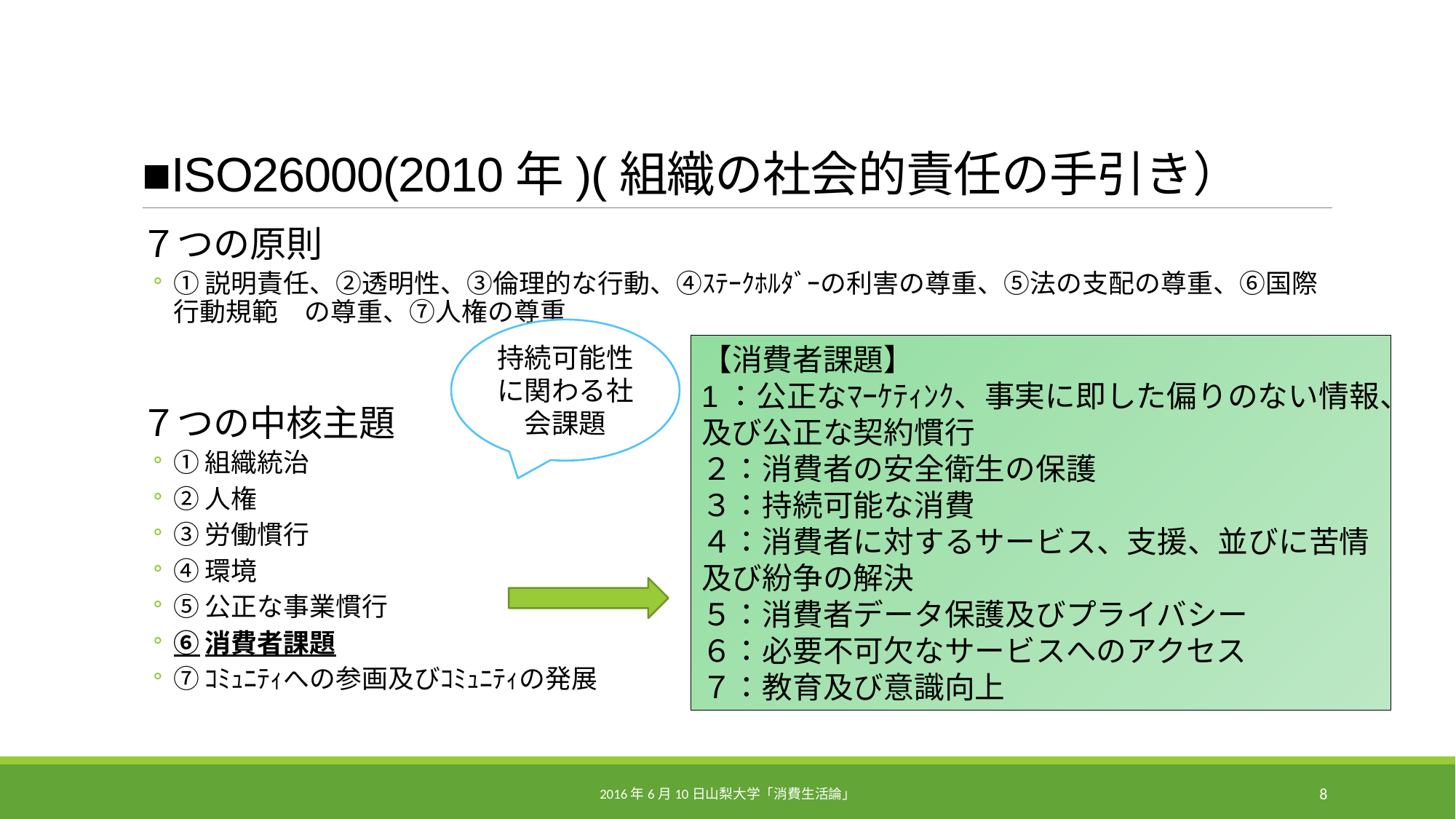

# ■ISO26000(2010年)(組織の社会的責任の手引き）
７つの原則
①説明責任、②透明性、③倫理的な行動、④ｽﾃｰｸﾎﾙﾀﾞｰの利害の尊重、⑤法の支配の尊重、⑥国際行動規範　の尊重、⑦人権の尊重

７つの中核主題
①組織統治
②人権
③労働慣行
④環境
⑤公正な事業慣行
⑥消費者課題
⑦ｺﾐｭﾆﾃｨへの参画及びｺﾐｭﾆﾃｨの発展

持続可能性に関わる社会課題
【消費者課題】
1：公正なﾏｰｹﾃｨﾝｸ、事実に即した偏りのない情報、及び公正な契約慣行
２：消費者の安全衛生の保護
３：持続可能な消費
４：消費者に対するサービス、支援、並びに苦情及び紛争の解決
５：消費者データ保護及びプライバシー
６：必要不可欠なサービスへのアクセス
７：教育及び意識向上

2016年6月10日山梨大学「消費生活論」
8